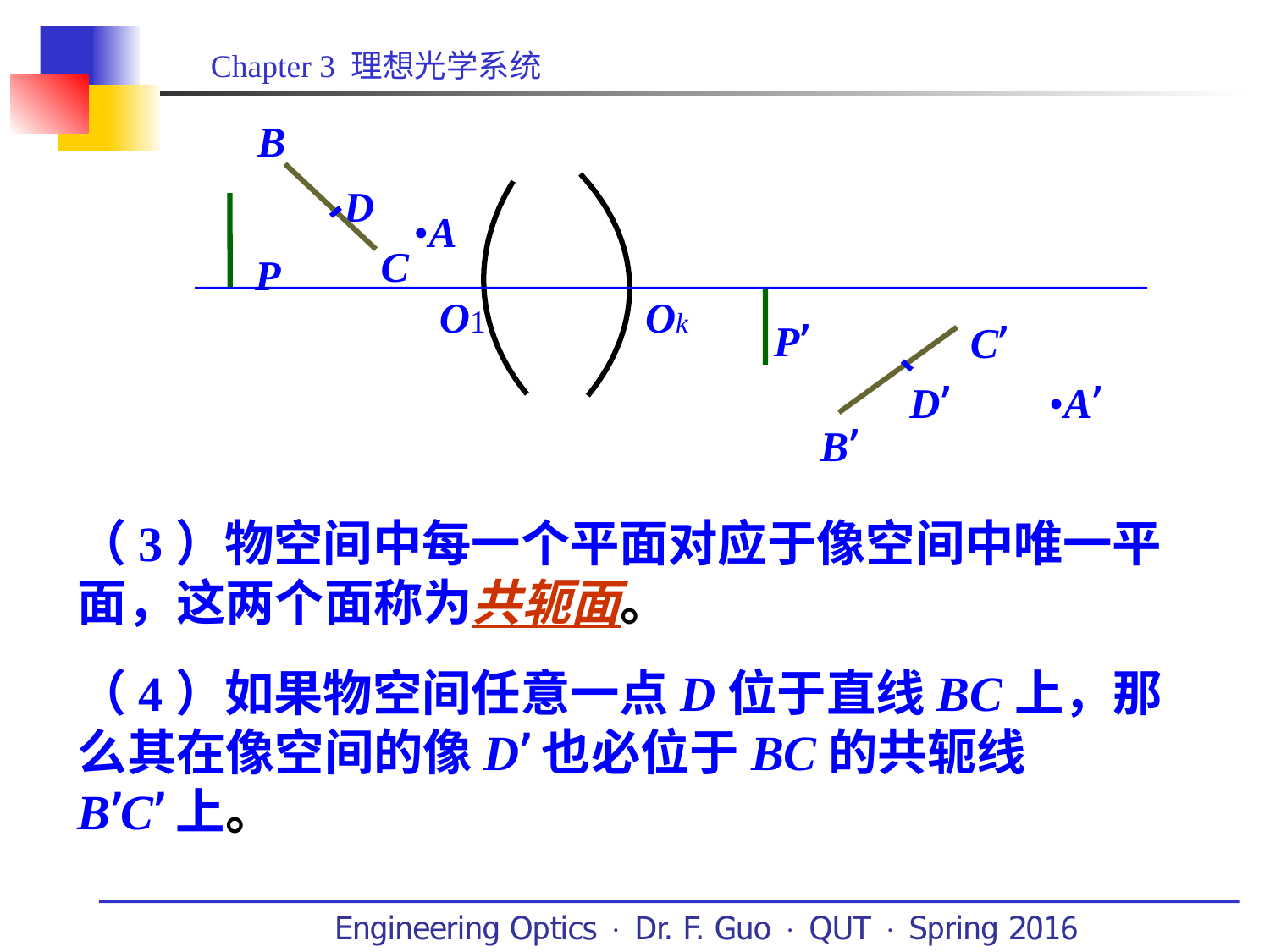

B

D

•A

C
P
O1
Ok

P’
C’

D’
•A’
B’
（3）物空间中每一个平面对应于像空间中唯一平面，这两个面称为共轭面。
（4）如果物空间任意一点D位于直线BC上，那么其在像空间的像D’也必位于BC的共轭线B’C’上。